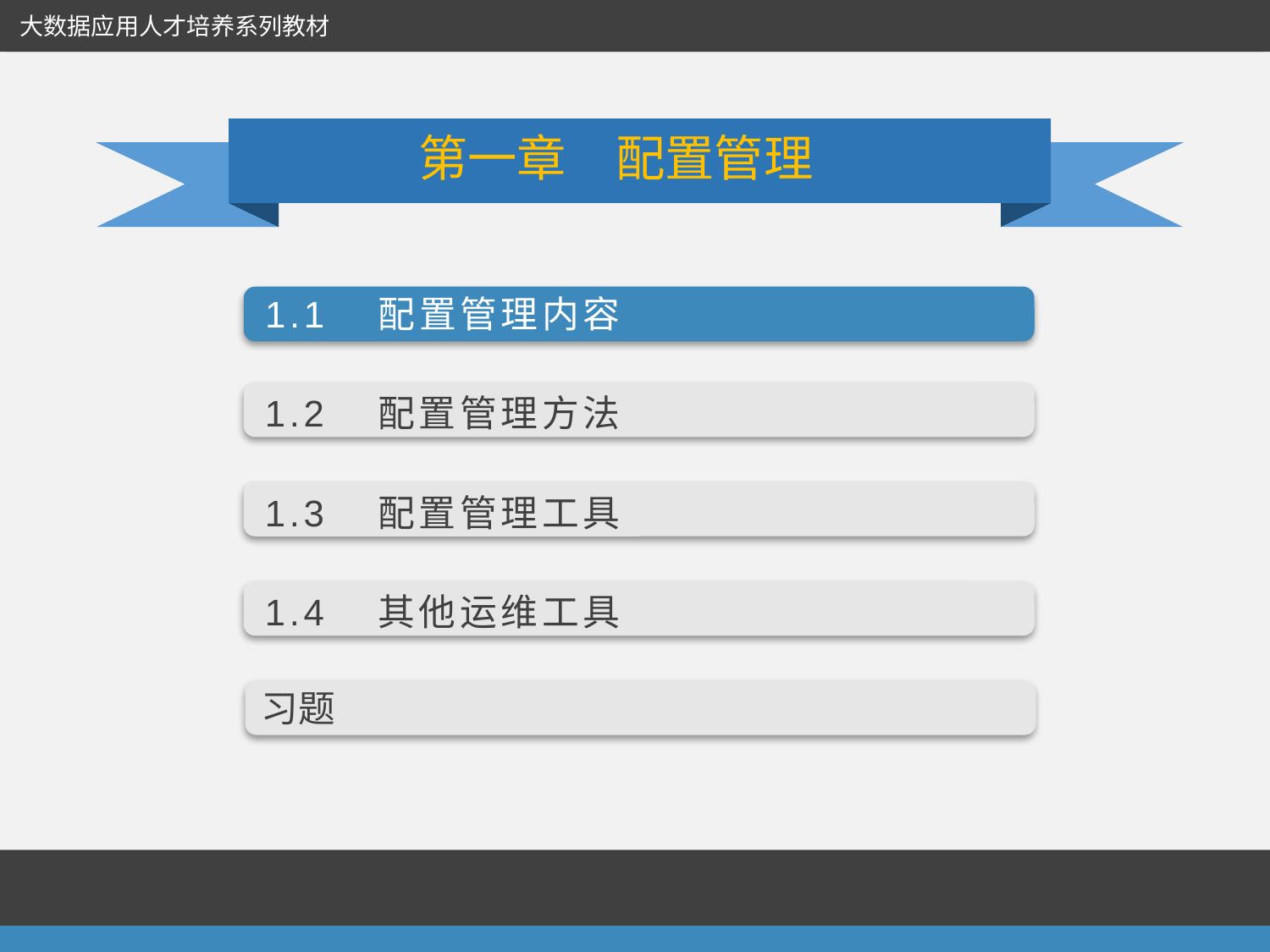

大数据应用人才培养系列教材

第一章　配置管理
1.1　配置管理内容

1.2　配置管理方法

1.3　配置管理工具

1.4　其他运维工具
习题